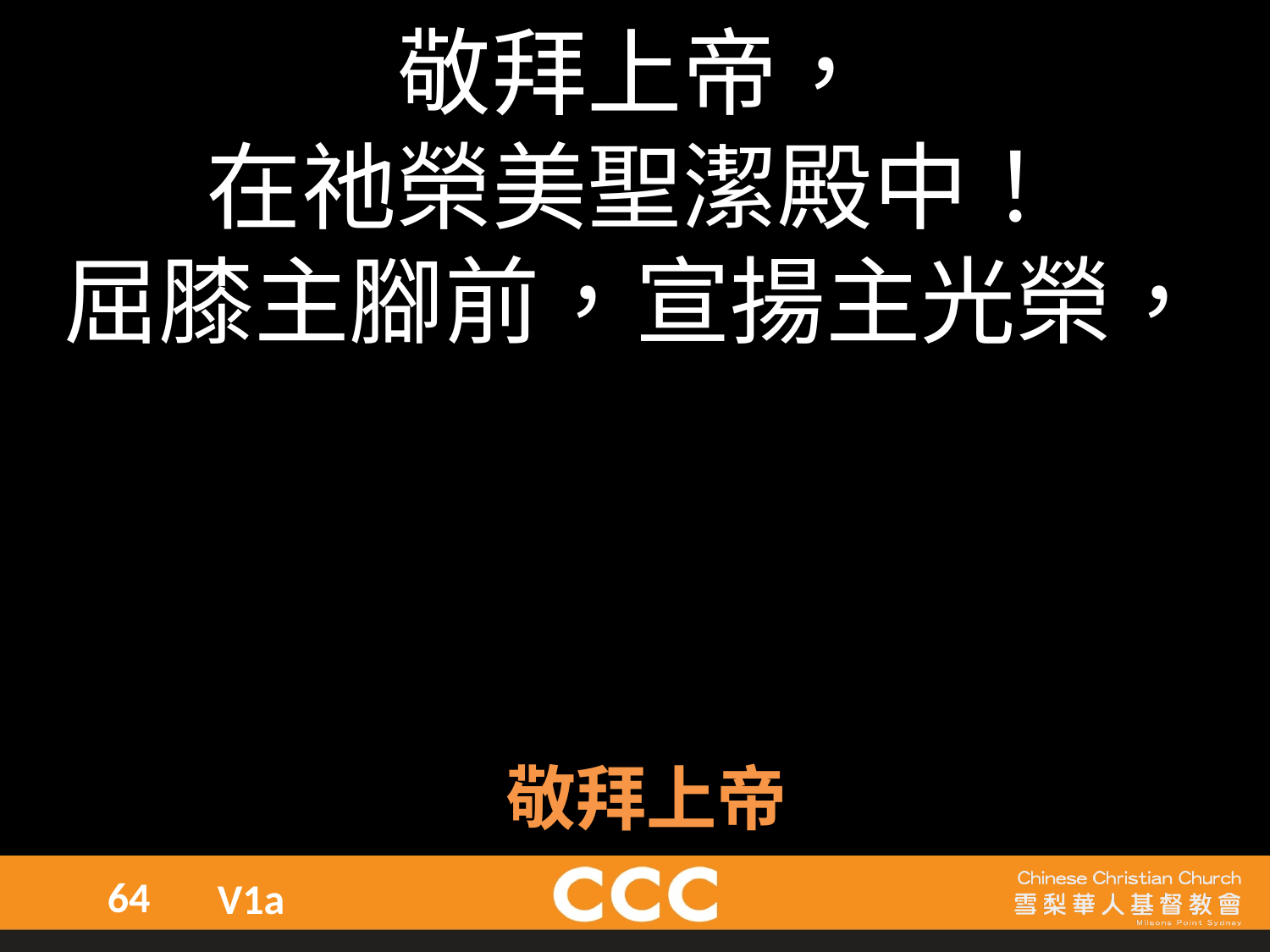

敬拜上帝，
在祂榮美聖潔殿中！
屈膝主腳前，宣揚主光榮，

主

 敬拜上帝
64
V1a